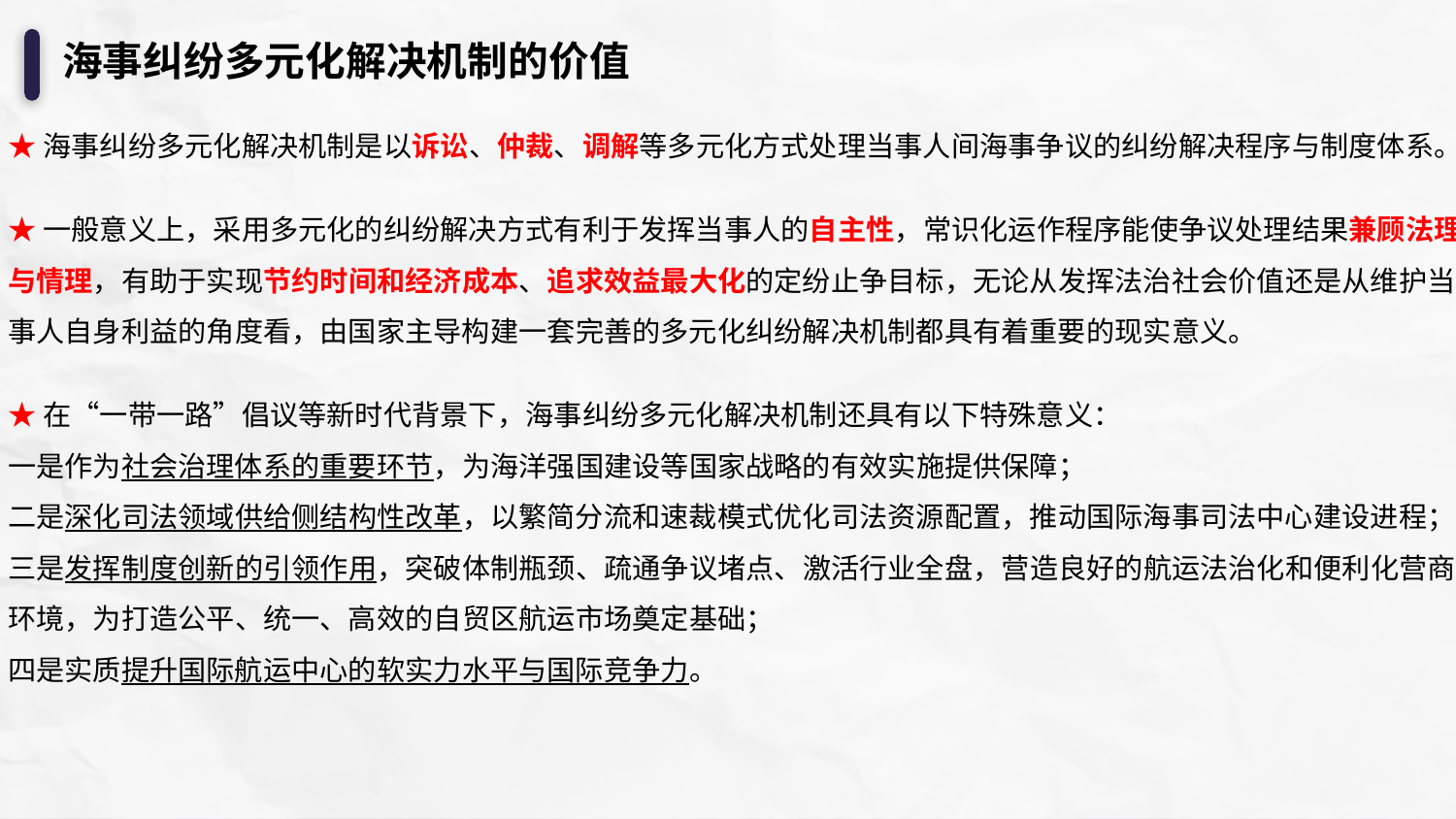

海事纠纷多元化解决机制的价值

★海事纠纷多元化解决机制是以诉讼、仲裁、调解等多元化方式处理当事人间海事争议的纠纷解决程序与制度体系。

★一般意义上，采用多元化的纠纷解决方式有利于发挥当事人的自主性，常识化运作程序能使争议处理结果兼顾法理与情理，有助于实现节约时间和经济成本、追求效益最大化的定纷止争目标，无论从发挥法治社会价值还是从维护当事人自身利益的角度看，由国家主导构建一套完善的多元化纠纷解决机制都具有着重要的现实意义。

★在“一带一路”倡议等新时代背景下，海事纠纷多元化解决机制还具有以下特殊意义：
一是作为社会治理体系的重要环节，为海洋强国建设等国家战略的有效实施提供保障；
二是深化司法领域供给侧结构性改革，以繁简分流和速裁模式优化司法资源配置，推动国际海事司法中心建设进程；
三是发挥制度创新的引领作用，突破体制瓶颈、疏通争议堵点、激活行业全盘，营造良好的航运法治化和便利化营商环境，为打造公平、统一、高效的自贸区航运市场奠定基础；
四是实质提升国际航运中心的软实力水平与国际竞争力。